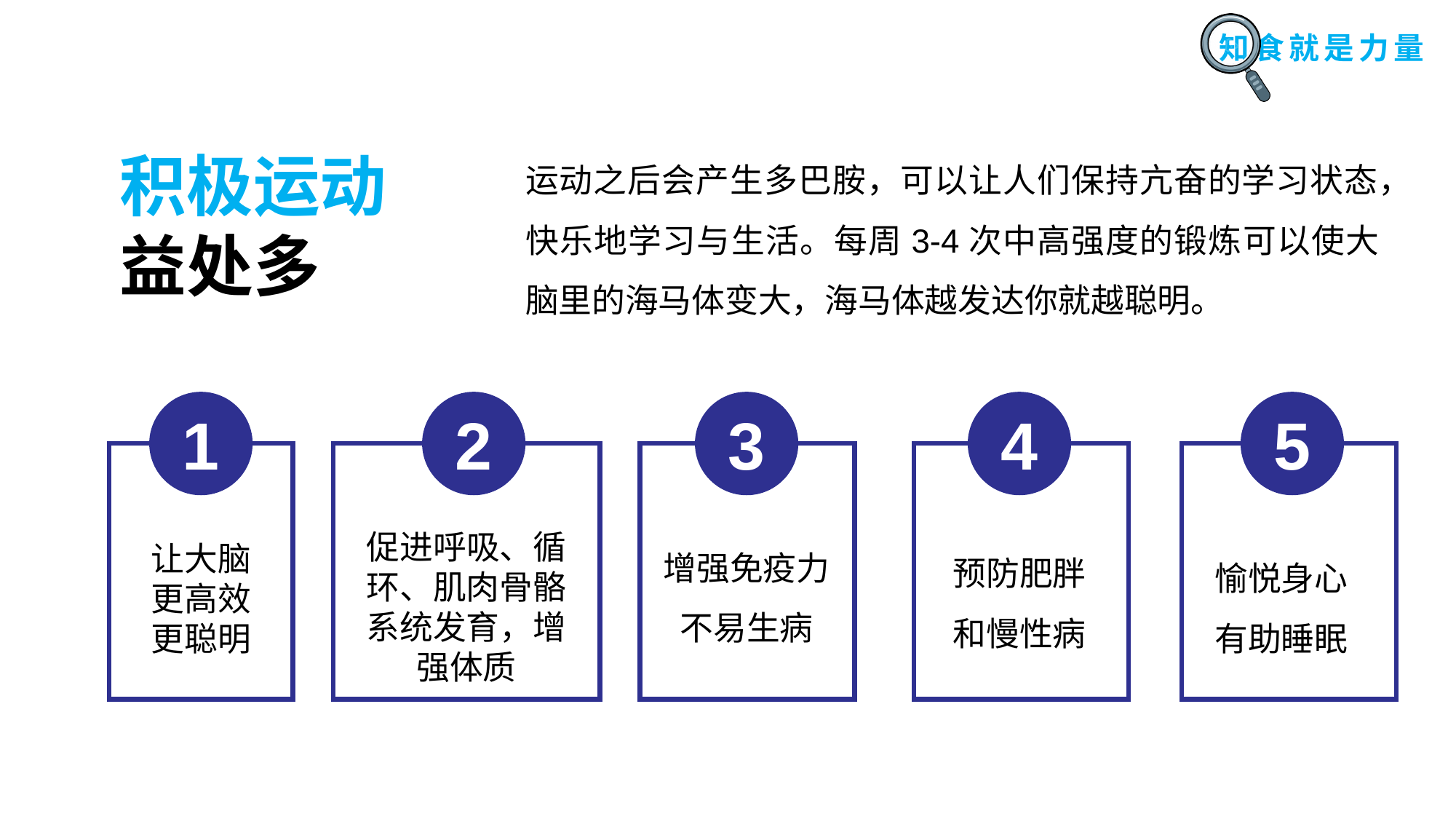

积极运动
益处多
运动之后会产生多巴胺，可以让人们保持亢奋的学习状态，快乐地学习与生活。每周3-4次中高强度的锻炼可以使大脑里的海马体变大，海马体越发达你就越聪明。
1
2
3
4
5

促进呼吸、循环、肌肉骨骼系统发育，增强体质
增强免疫力
不易生病
预防肥胖和慢性病
让大脑
更高效
更聪明
愉悦身心
有助睡眠